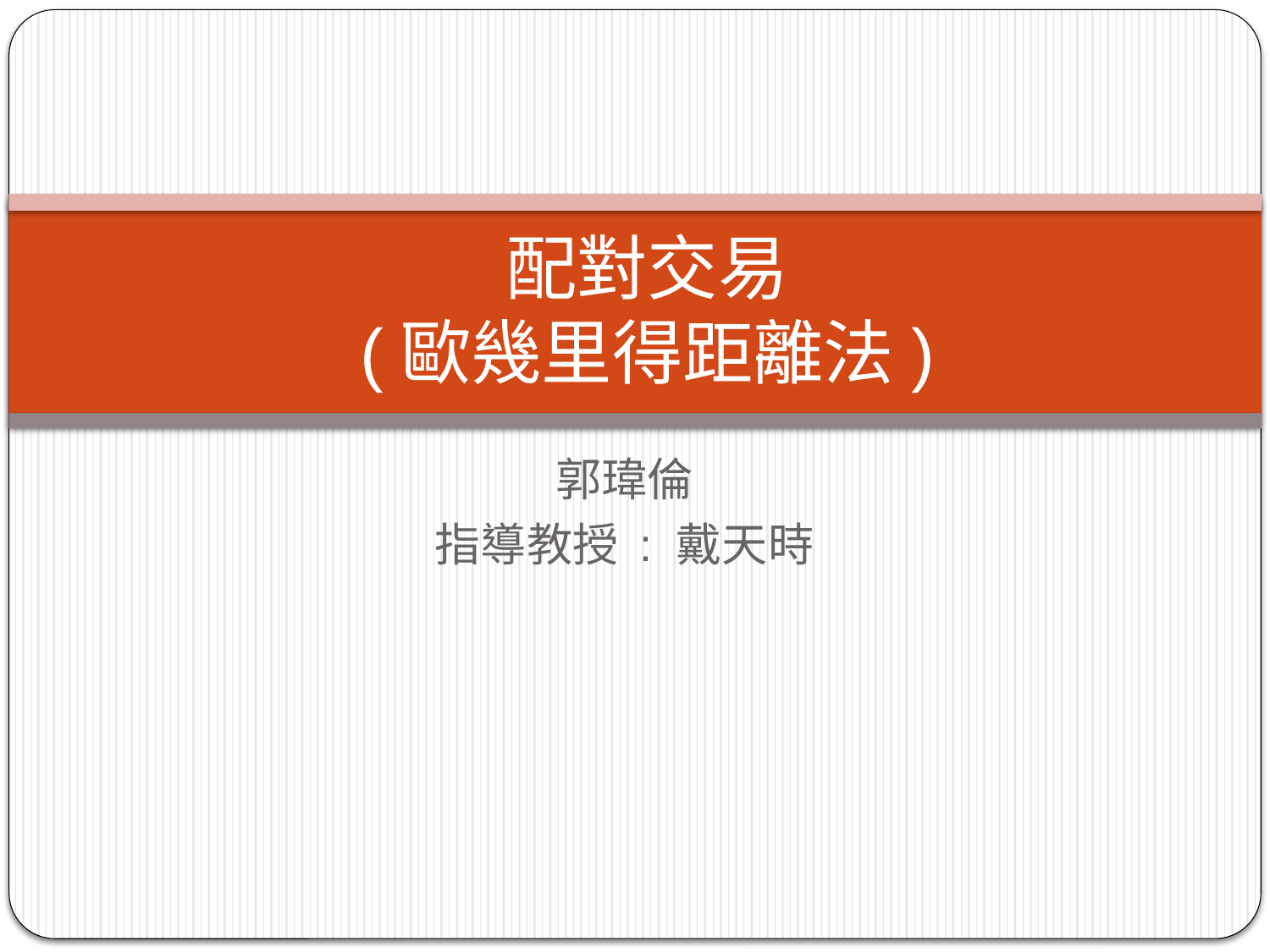

# 配對交易 (歐幾里得距離法)
郭瑋倫
指導教授 : 戴天時